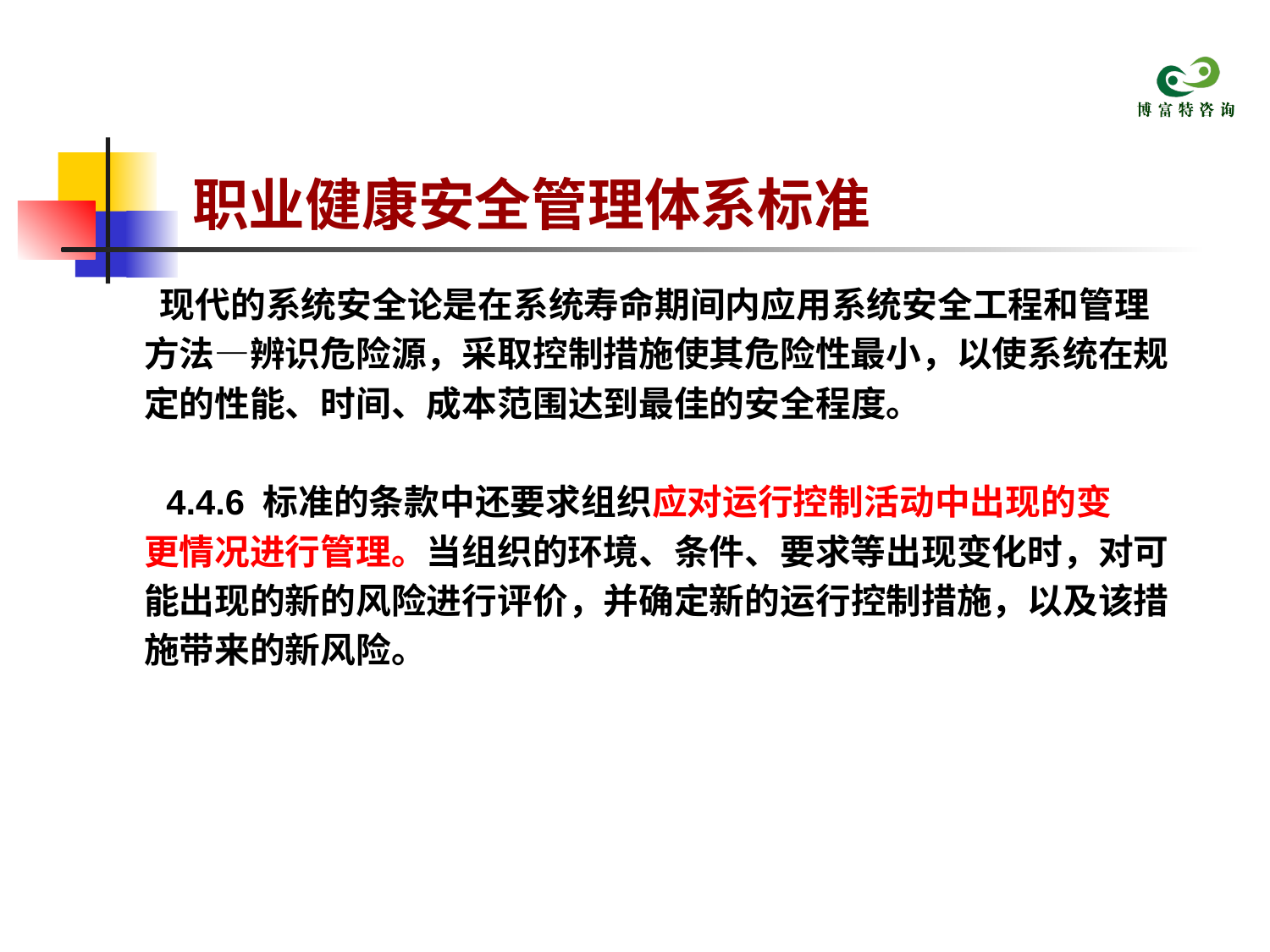

# 职业健康安全管理体系标准
   现代的系统安全论是在系统寿命期间内应用系统安全工程和管理
 方法—辨识危险源，采取控制措施使其危险性最小，以使系统在规
 定的性能、时间、成本范围达到最佳的安全程度。

    4.4.6 标准的条款中还要求组织应对运行控制活动中出现的变
 更情况进行管理。当组织的环境、条件、要求等出现变化时，对可
 能出现的新的风险进行评价，并确定新的运行控制措施，以及该措
 施带来的新风险。

131